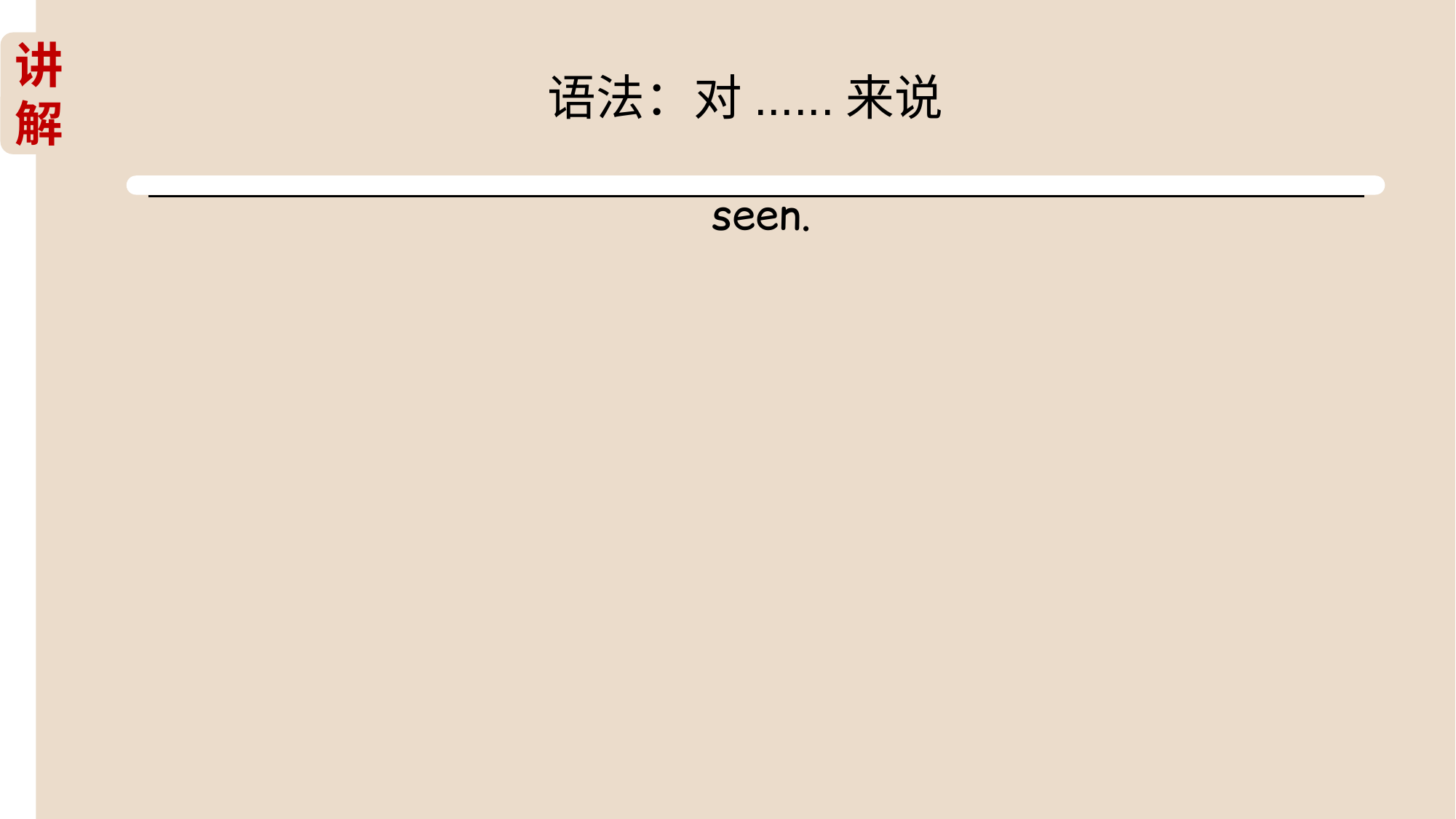

导
入

“对……来说”,表示站在某一角度看问题。
“对……来说”indicates the angle from which a matter is seen.

讲
解

例句

操练
语法：对......来说